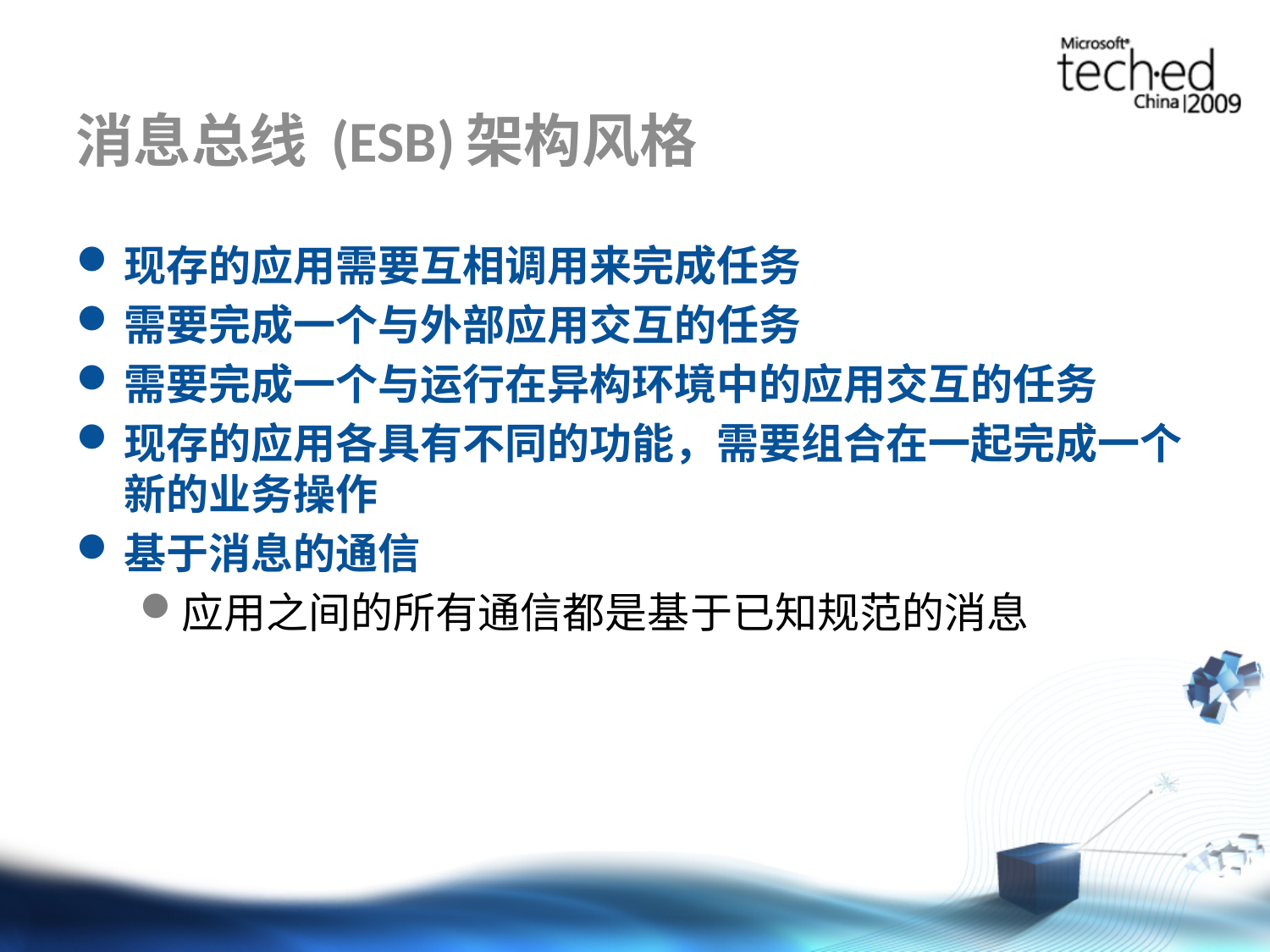

# 消息总线 (ESB)架构风格
现存的应用需要互相调用来完成任务
需要完成一个与外部应用交互的任务
需要完成一个与运行在异构环境中的应用交互的任务
现存的应用各具有不同的功能，需要组合在一起完成一个新的业务操作
基于消息的通信
应用之间的所有通信都是基于已知规范的消息